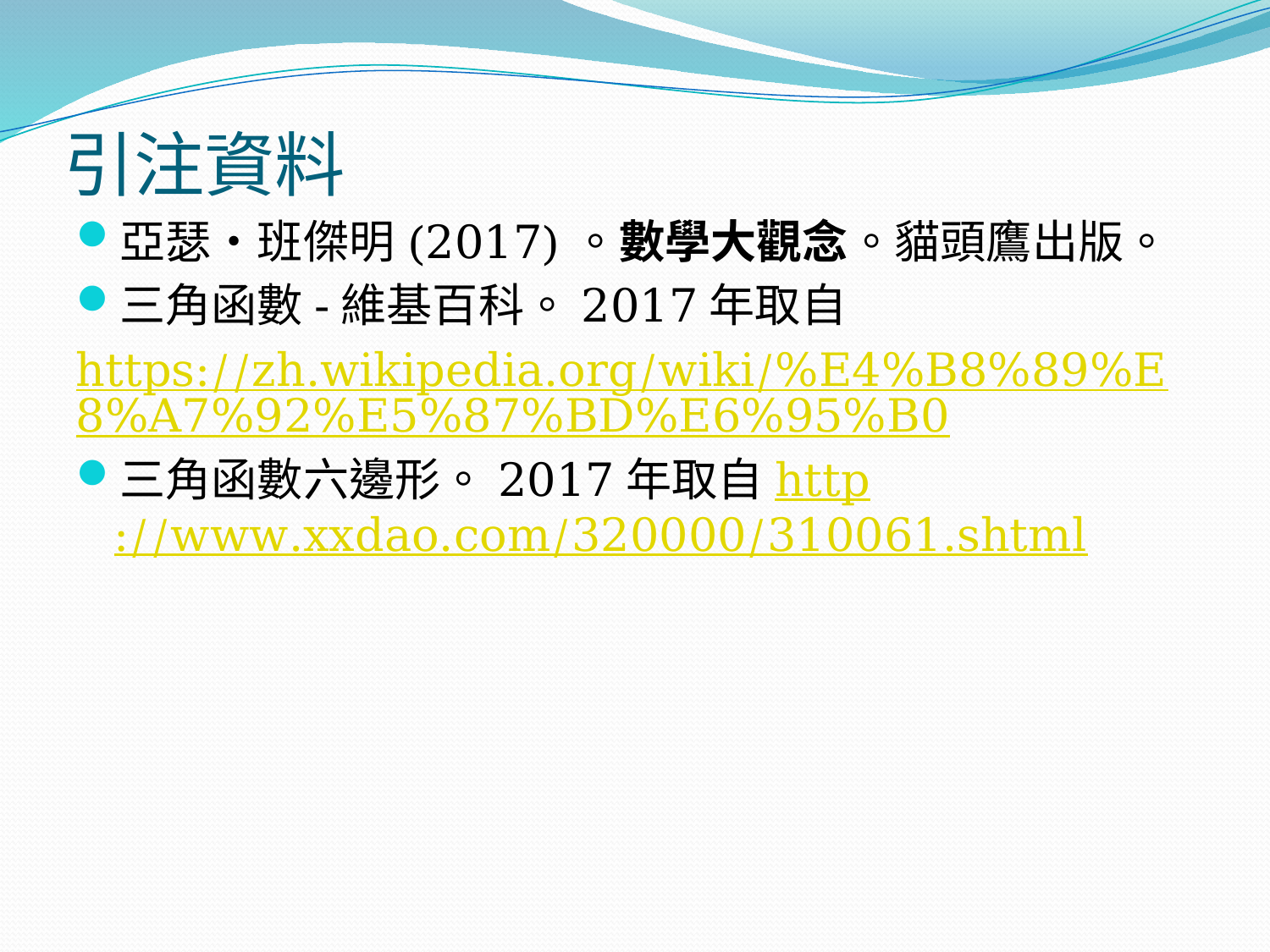

# 引注資料
亞瑟‧班傑明(2017)。數學大觀念。貓頭鷹出版。
三角函數-維基百科。2017年取自
https://zh.wikipedia.org/wiki/%E4%B8%89%E8%A7%92%E5%87%BD%E6%95%B0
三角函數六邊形。2017年取自http://www.xxdao.com/320000/310061.shtml